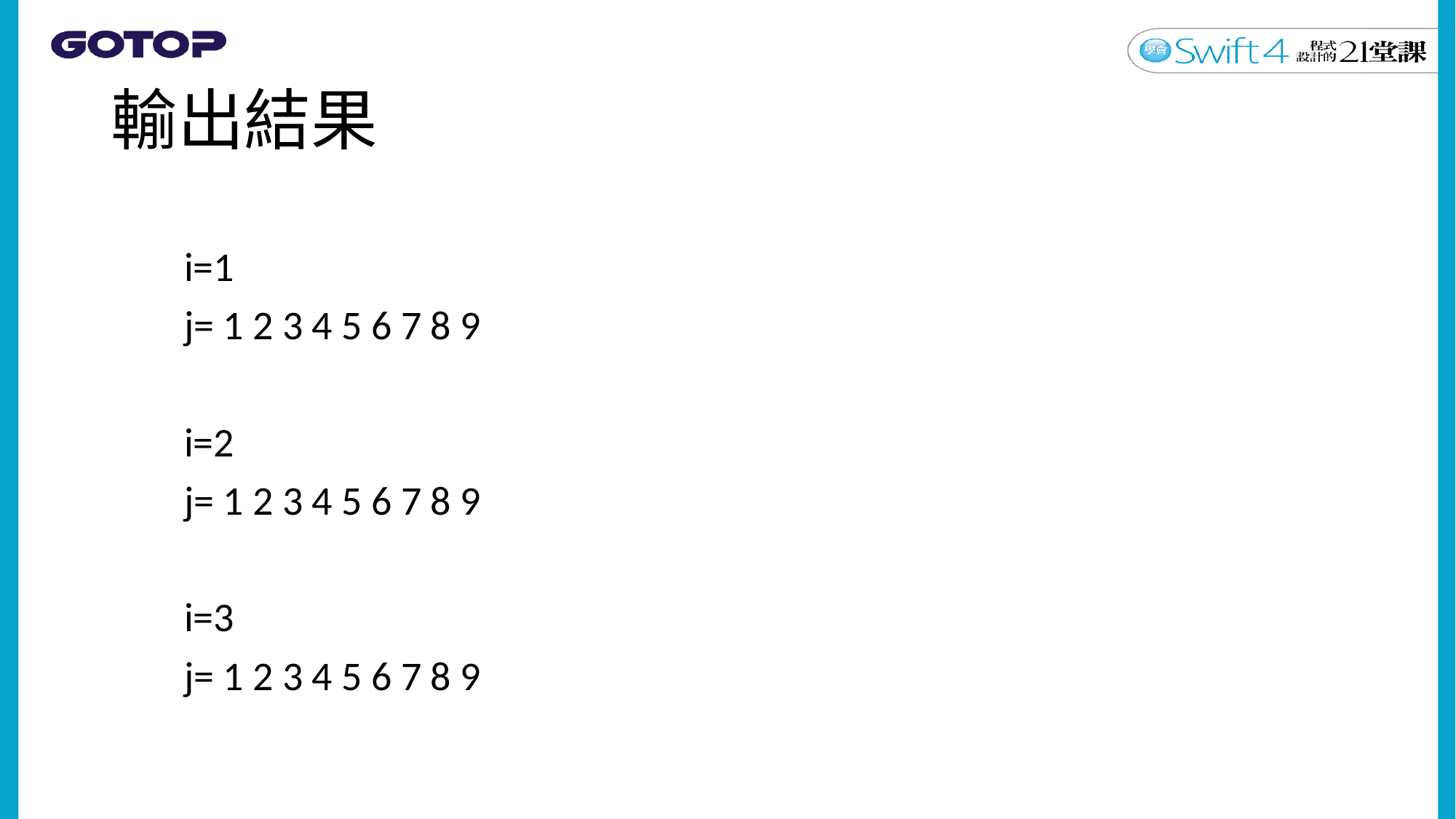

# 輸出結果
i=1
j= 1 2 3 4 5 6 7 8 9

i=2
j= 1 2 3 4 5 6 7 8 9

i=3
j= 1 2 3 4 5 6 7 8 9